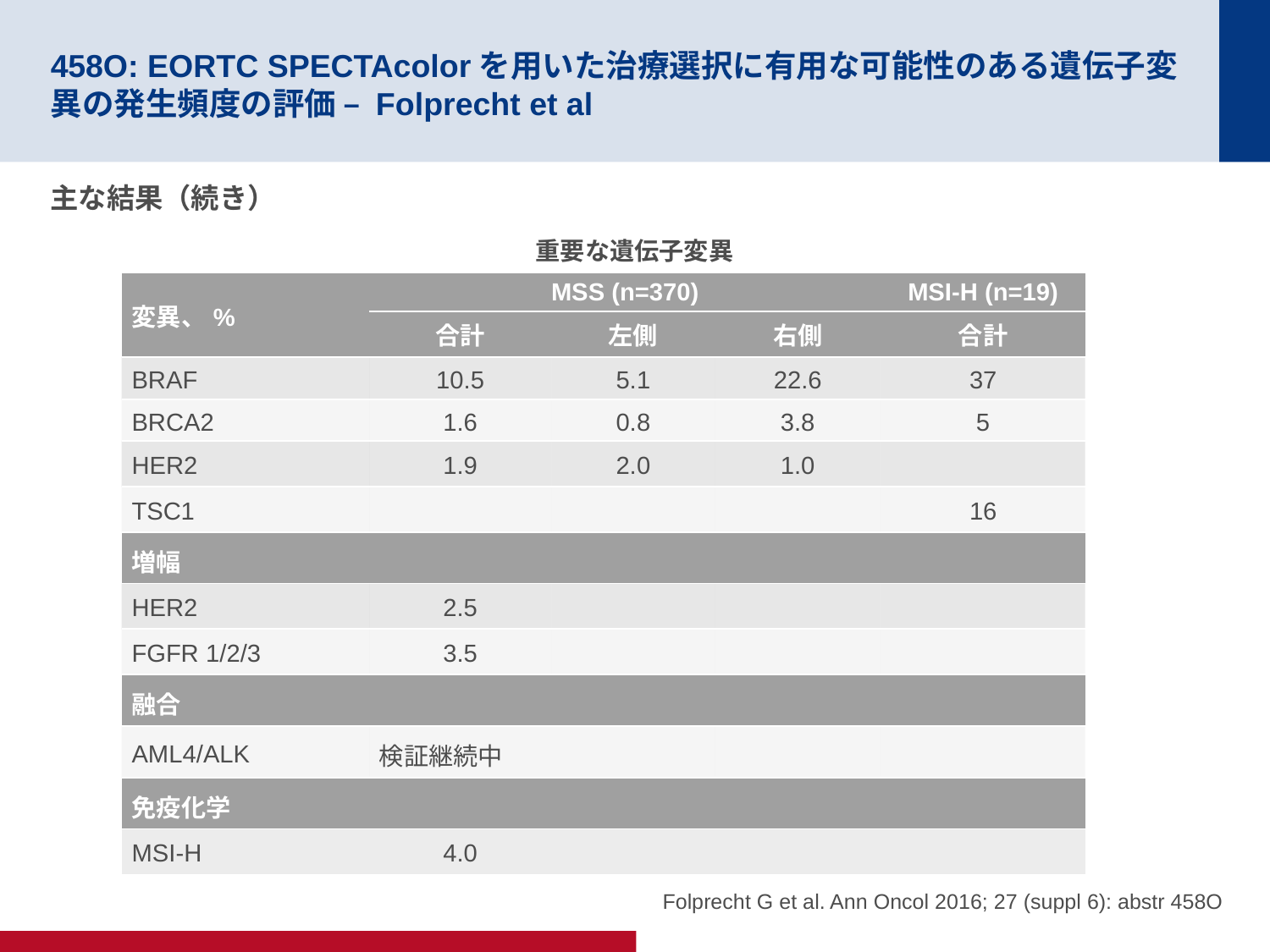

# 458O: EORTC SPECTAcolorを用いた治療選択に有用な可能性のある遺伝子変異の発生頻度の評価 – Folprecht et al
主な結果（続き）
重要な遺伝子変異
| 変異、% | MSS (n=370) |  |  | MSI-H (n=19) |
| --- | --- | --- | --- | --- |
|  | 合計 | 左側 | 右側 | 合計 |
| BRAF | 10.5 | 5.1 | 22.6 | 37 |
| BRCA2 | 1.6 | 0.8 | 3.8 | 5 |
| HER2 | 1.9 | 2.0 | 1.0 |  |
| TSC1 |  |  |  | 16 |
| 増幅 |  |  |  |  |
| HER2 | 2.5 |  |  |  |
| FGFR 1/2/3 | 3.5 |  |  |  |
| 融合 |  |  |  |  |
| AML4/ALK | 検証継続中 |  |  |  |
| 免疫化学 |  |  |  |  |
| MSI-H | 4.0 |  |  |  |
Folprecht G et al. Ann Oncol 2016; 27 (suppl 6): abstr 458O